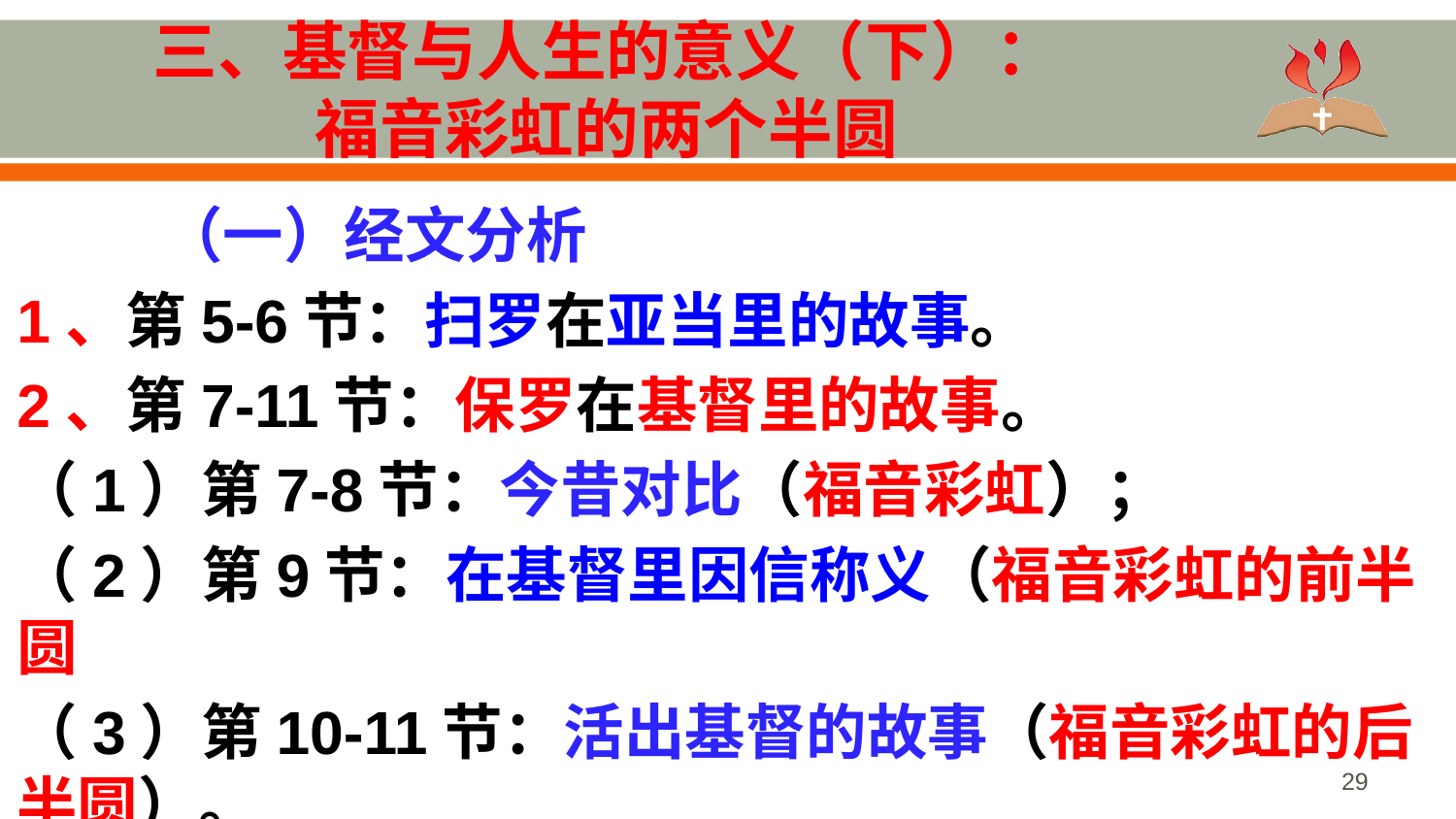

# 三、基督与人生的意义（下）： 福音彩虹的两个半圆
	（一）经文分析
1、第5-6节：扫罗在亚当里的故事。
2、第7-11节：保罗在基督里的故事。
（1）第7-8节：今昔对比（福音彩虹）；
（2）第9节：在基督里因信称义（福音彩虹的前半圆
（3）第10-11节：活出基督的故事（福音彩虹的后半圆）。

29